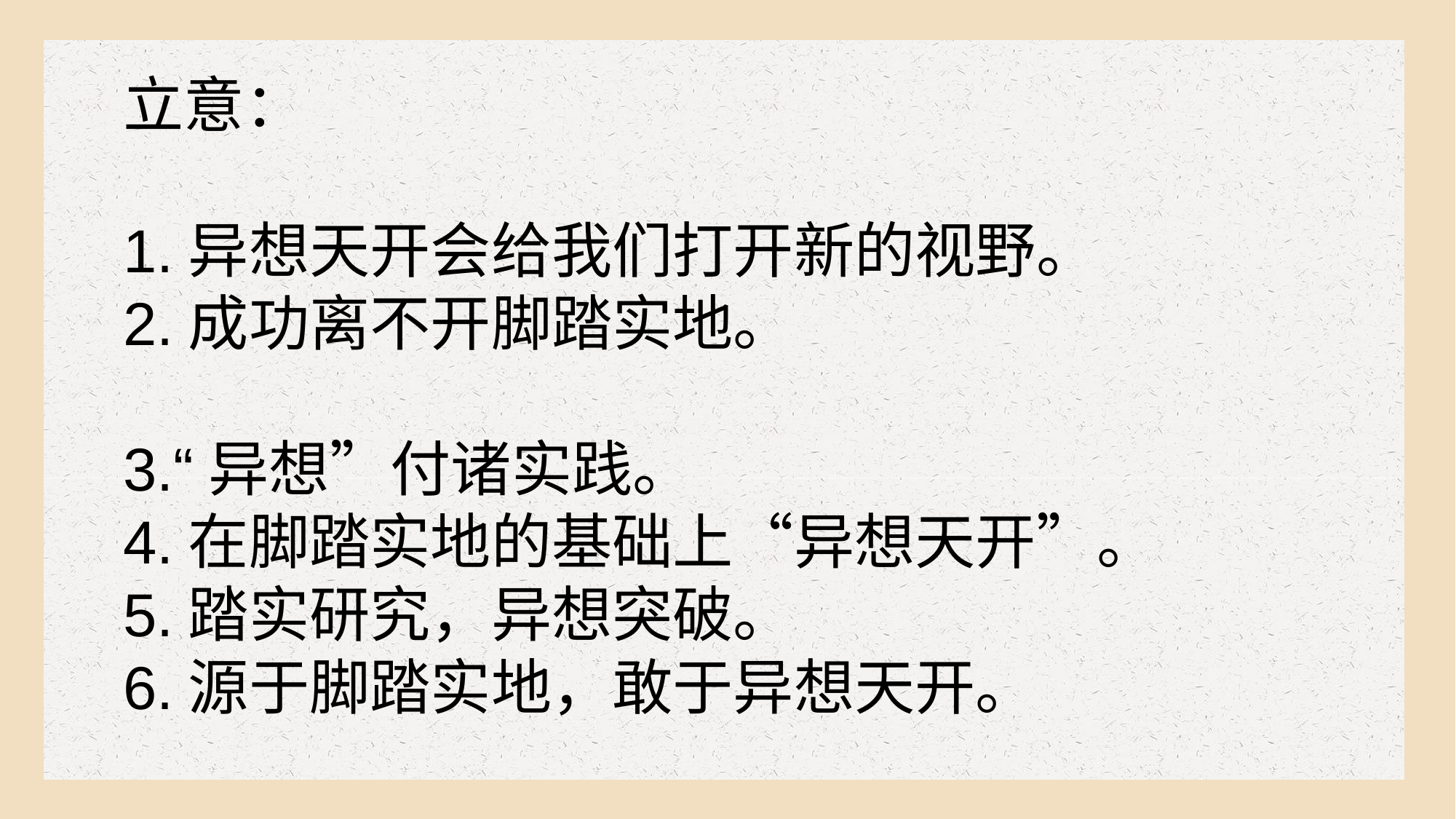

立意：

1.异想天开会给我们打开新的视野。
2.成功离不开脚踏实地。

3.“异想”付诸实践。
4.在脚踏实地的基础上“异想天开”。
5.踏实研究，异想突破。
6.源于脚踏实地，敢于异想天开。